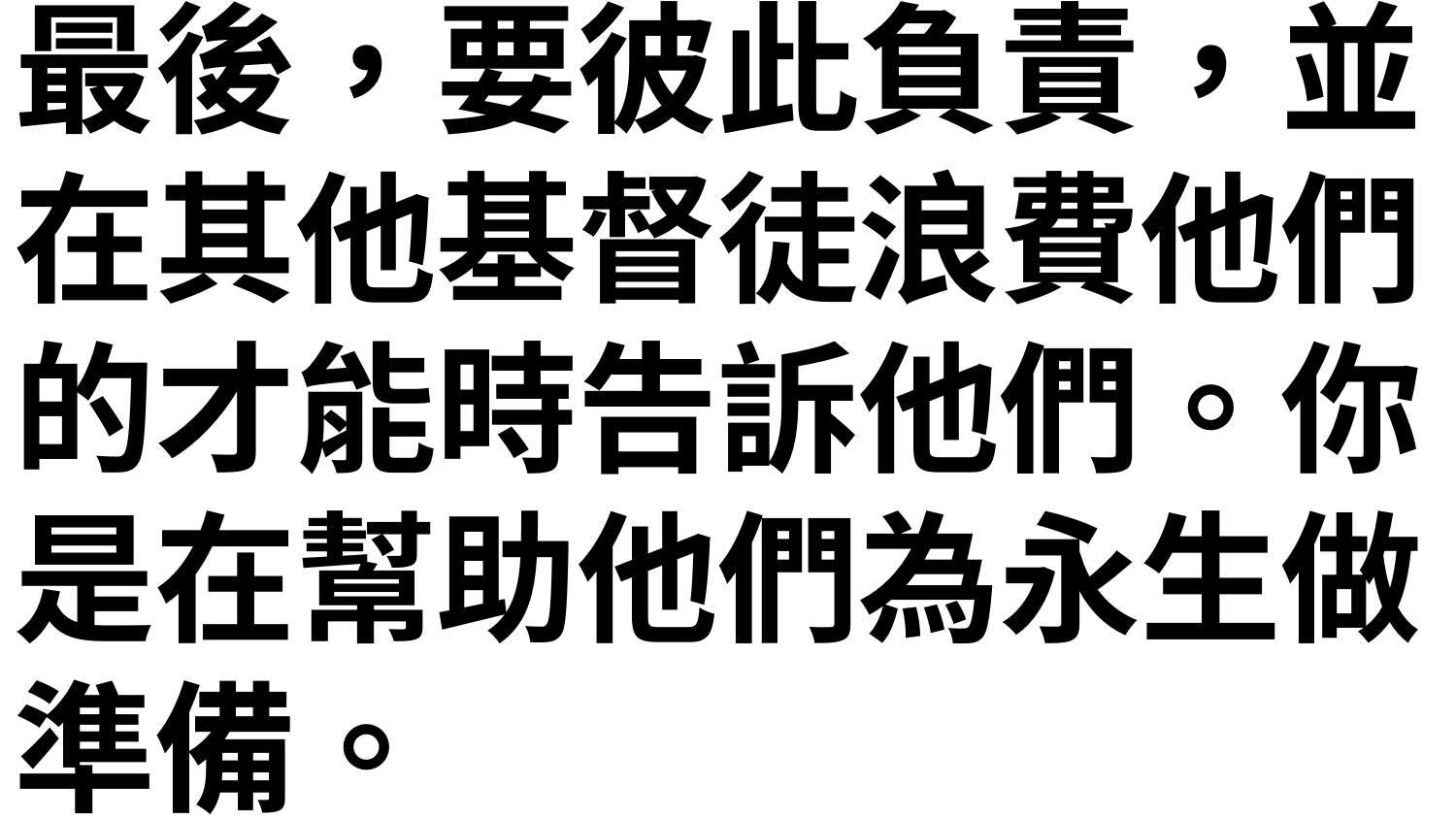

最後，要彼此負責，並在其他基督徒浪費他們的才能時告訴他們。你是在幫助他們為永生做準備。